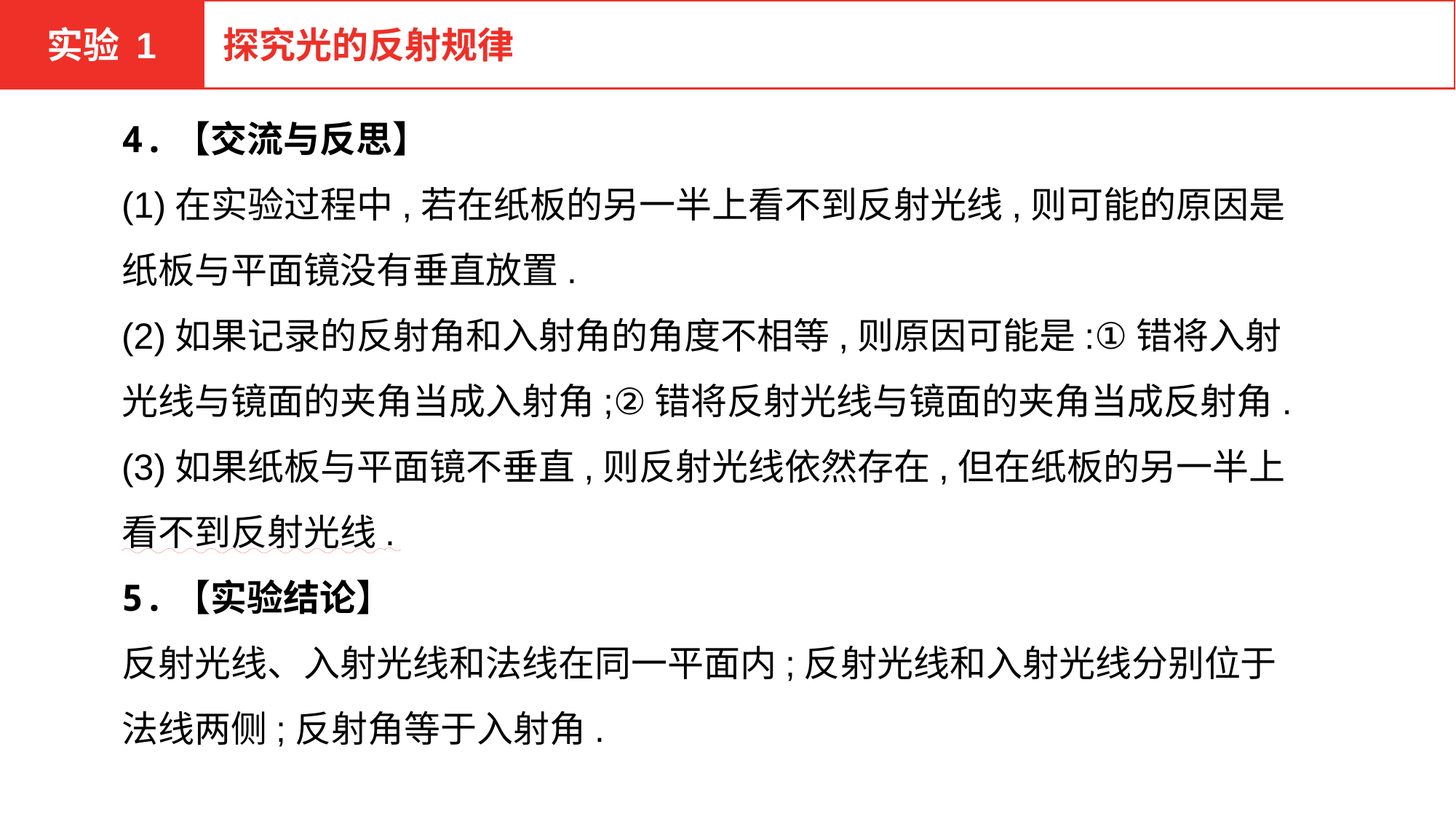

实验 1
探究光的反射规律
4.【交流与反思】
(1)在实验过程中,若在纸板的另一半上看不到反射光线,则可能的原因是纸板与平面镜没有垂直放置.
(2)如果记录的反射角和入射角的角度不相等,则原因可能是:①错将入射光线与镜面的夹角当成入射角;②错将反射光线与镜面的夹角当成反射角.
(3)如果纸板与平面镜不垂直,则反射光线依然存在,但在纸板的另一半上看不到反射光线.
5.【实验结论】
反射光线、入射光线和法线在同一平面内;反射光线和入射光线分别位于法线两侧;反射角等于入射角.